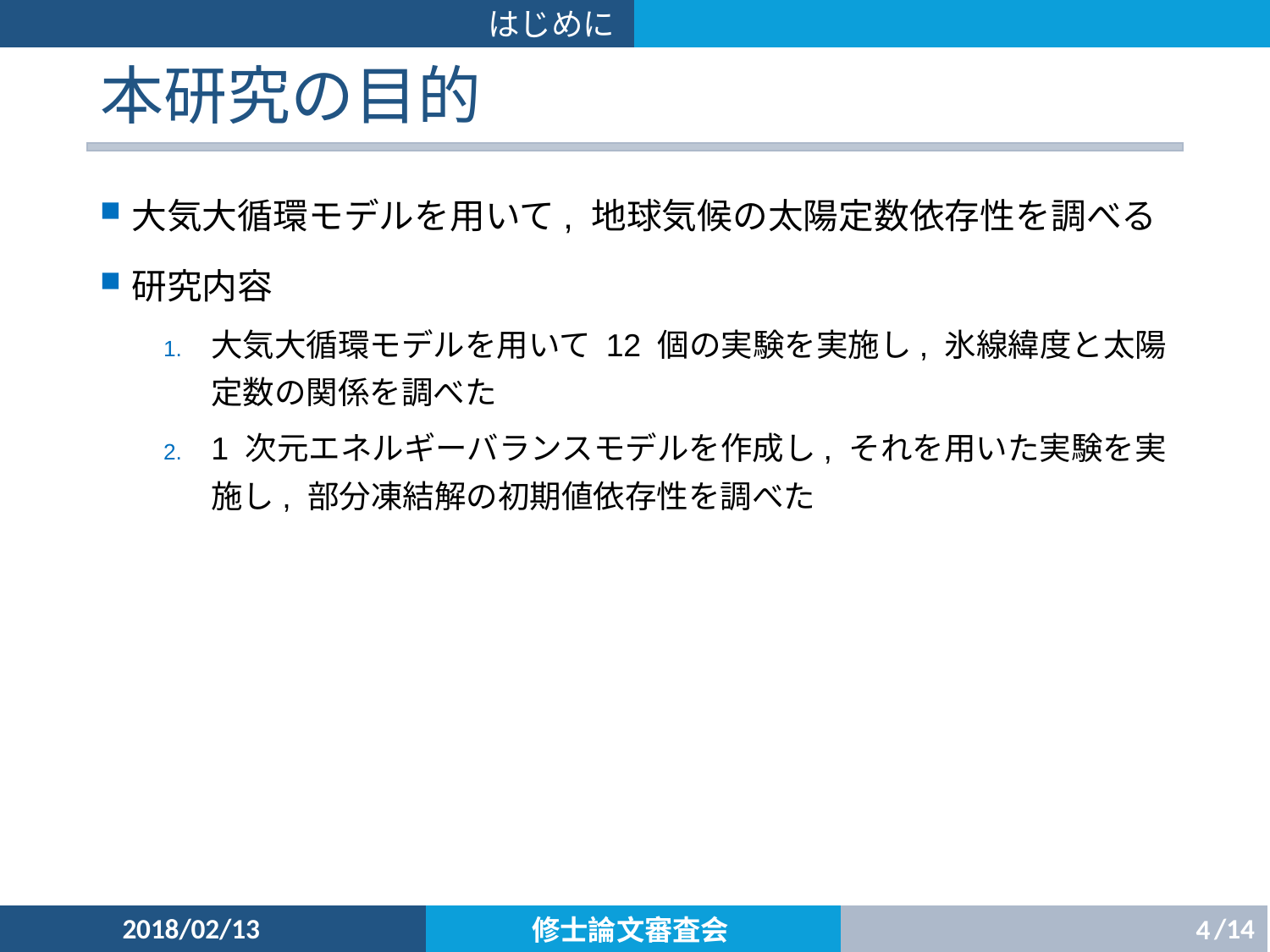

# 本研究の目的
大気大循環モデルを用いて, 地球気候の太陽定数依存性を調べる
研究内容
大気大循環モデルを用いて 12 個の実験を実施し, 氷線緯度と太陽定数の関係を調べた
1 次元エネルギーバランスモデルを作成し, それを用いた実験を実施し, 部分凍結解の初期値依存性を調べた
2018/02/13
4
修士論文審査会